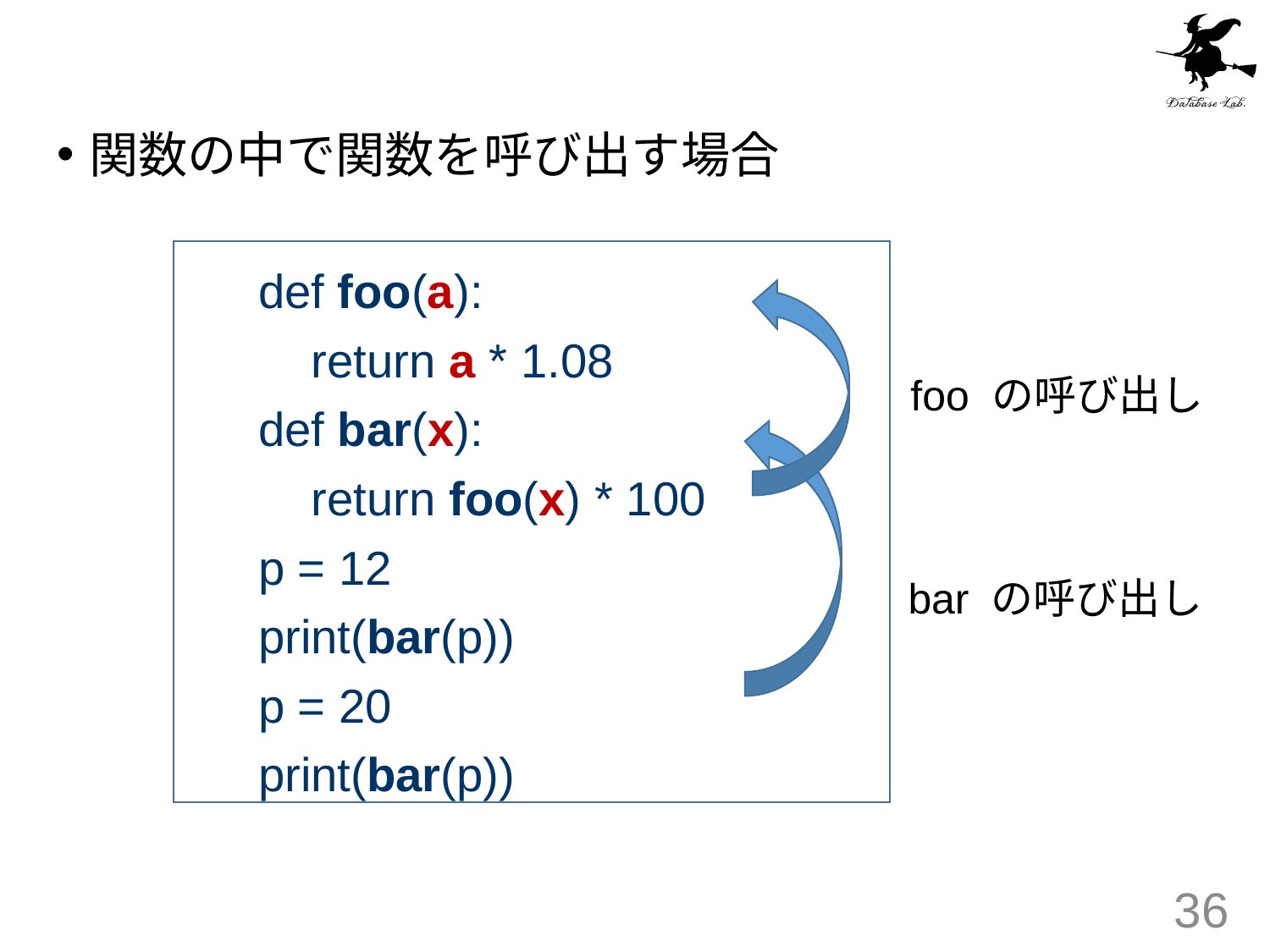

関数の中で関数を呼び出す場合

def foo(a):
    return a * 1.08
def bar(x):
    return foo(x) * 100
p = 12
print(bar(p))
p = 20
print(bar(p))

foo の呼び出し

bar の呼び出し
36